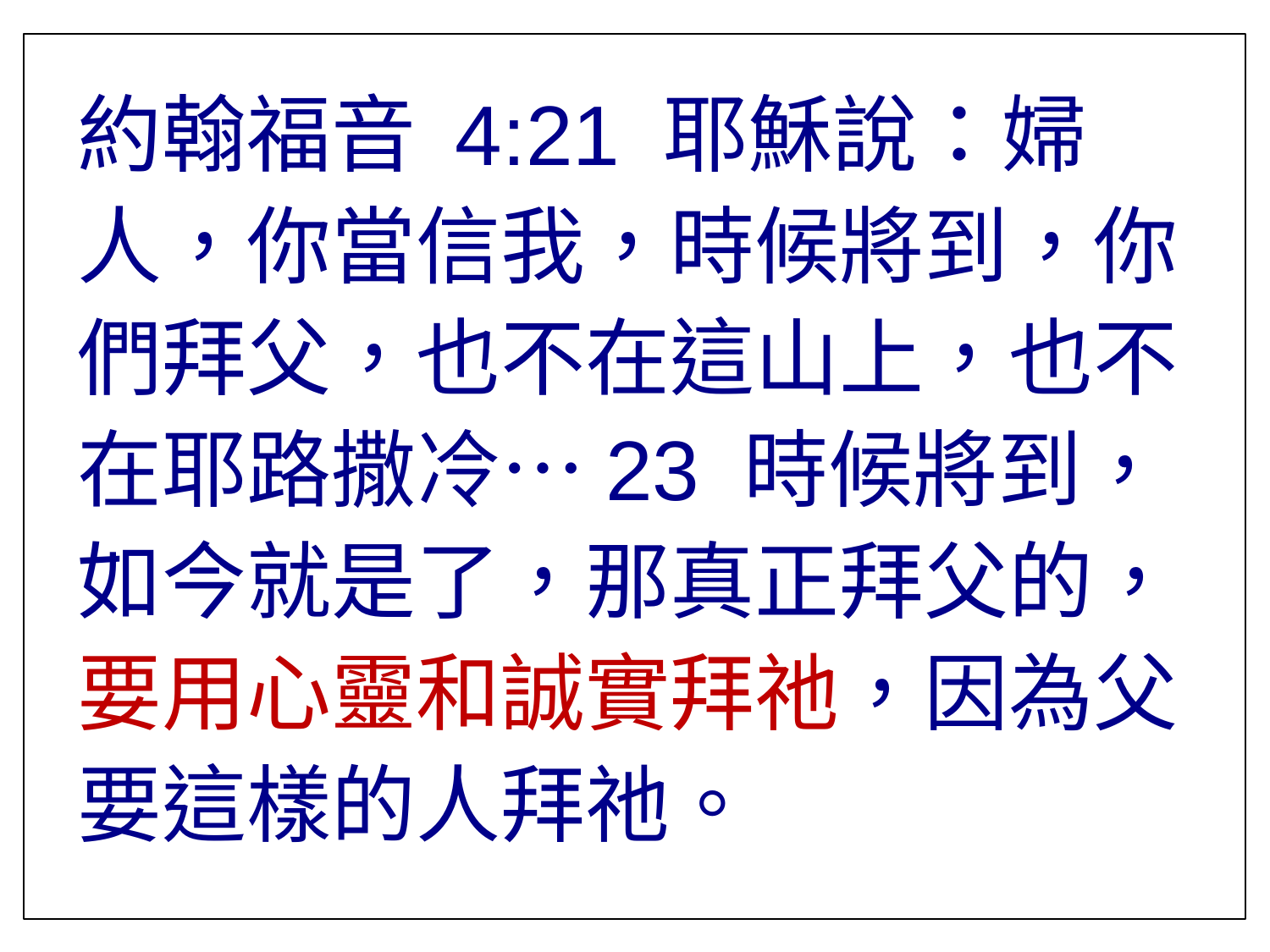

約翰福音 4:21 耶穌說：婦人，你當信我，時候將到，你們拜父，也不在這山上，也不在耶路撒冷…23 時候將到，如今就是了，那真正拜父的，要用心靈和誠實拜祂，因為父要這樣的人拜祂。